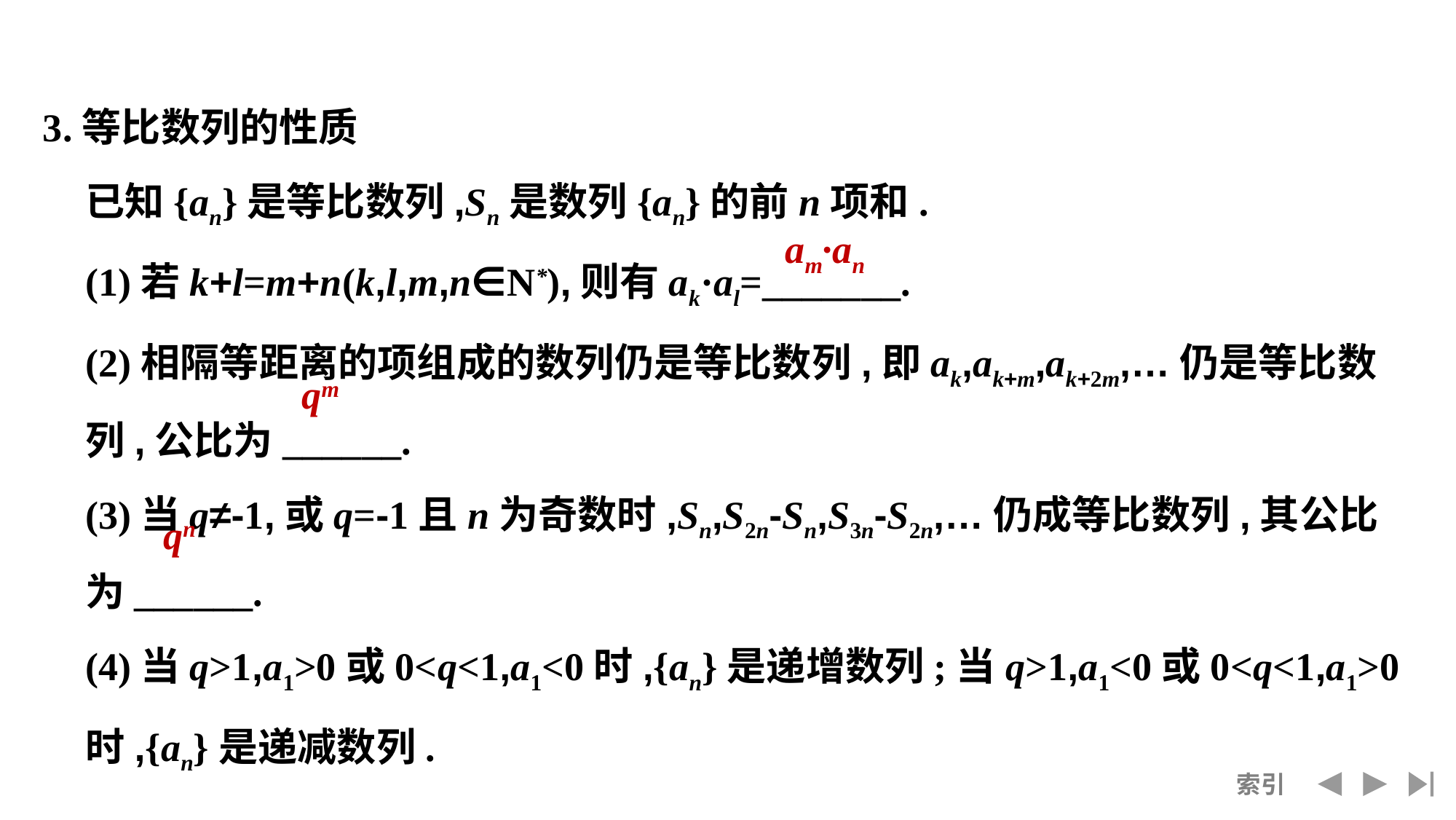

3.等比数列的性质
	已知{an}是等比数列,Sn是数列{an}的前n项和.
	(1)若k+l=m+n(k,l,m,n∈N*),则有ak·al=_______.
	(2)相隔等距离的项组成的数列仍是等比数列,即ak,ak+m,ak+2m,…仍是等比数列,公比为______.
	(3)当q≠-1,或q=-1且n为奇数时,Sn,S2n-Sn,S3n-S2n,…仍成等比数列,其公比为______.
	(4)当q>1,a1>0或0<q<1,a1<0时,{an}是递增数列;当q>1,a1<0或0<q<1,a1>0时,{an}是递减数列.
am·an
qm
qn